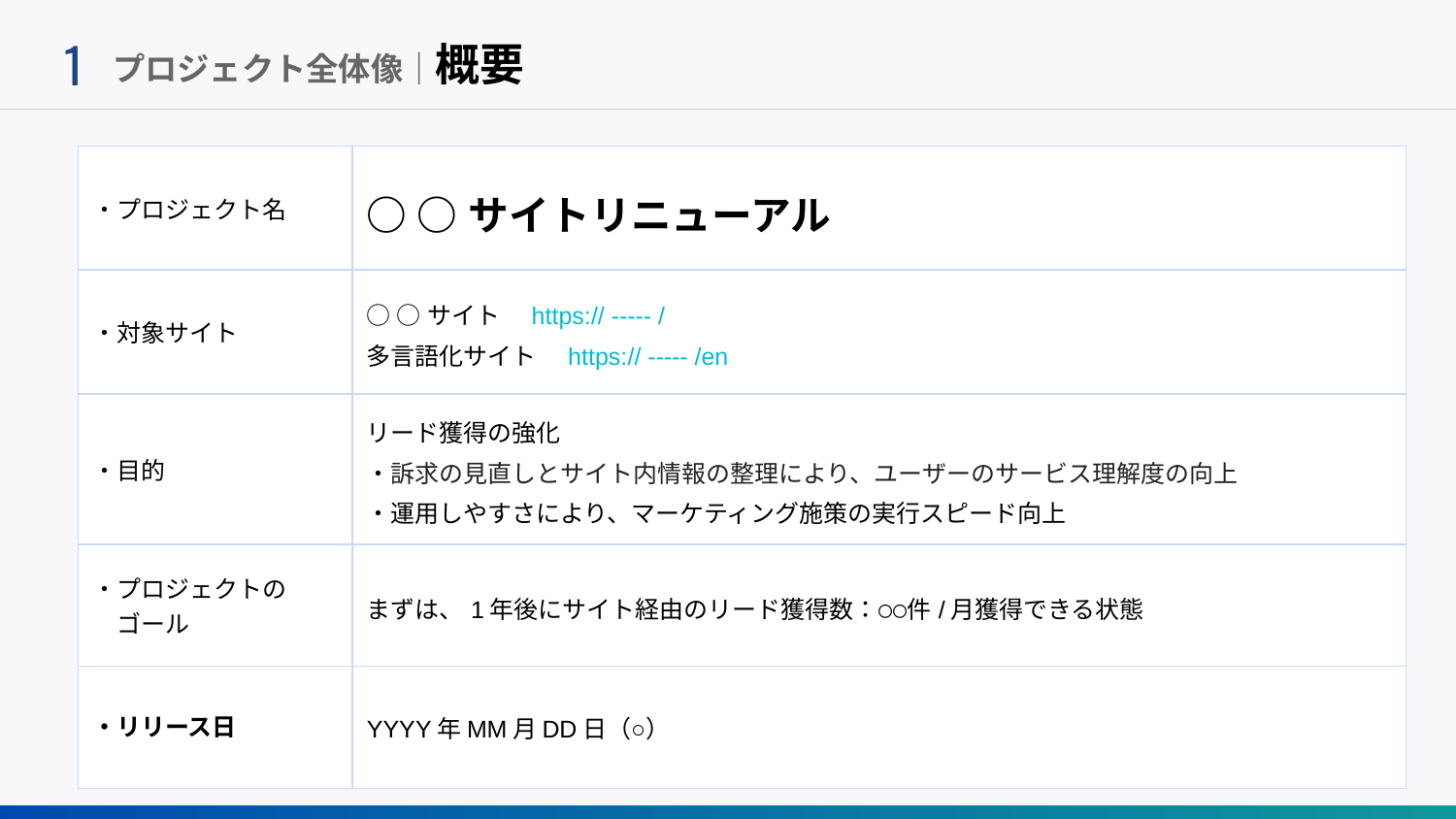

# 1
プロジェクト全体像｜概要
| ・プロジェクト名 | ○ ○サイトリニューアル |
| --- | --- |
| ・対象サイト | ○ ○サイト　https:// ----- / 多言語化サイト　https:// ----- /en |
| ・目的 | リード獲得の強化 ・訴求の見直しとサイト内情報の整理により、ユーザーのサービス理解度の向上 ・運用しやすさにより、マーケティング施策の実行スピード向上 |
| ・プロジェクトの 　ゴール | まずは、1年後にサイト経由のリード獲得数：⚪︎⚪︎件/月獲得できる状態 |
| ・リリース日 | YYYY年MM月DD日（○） |